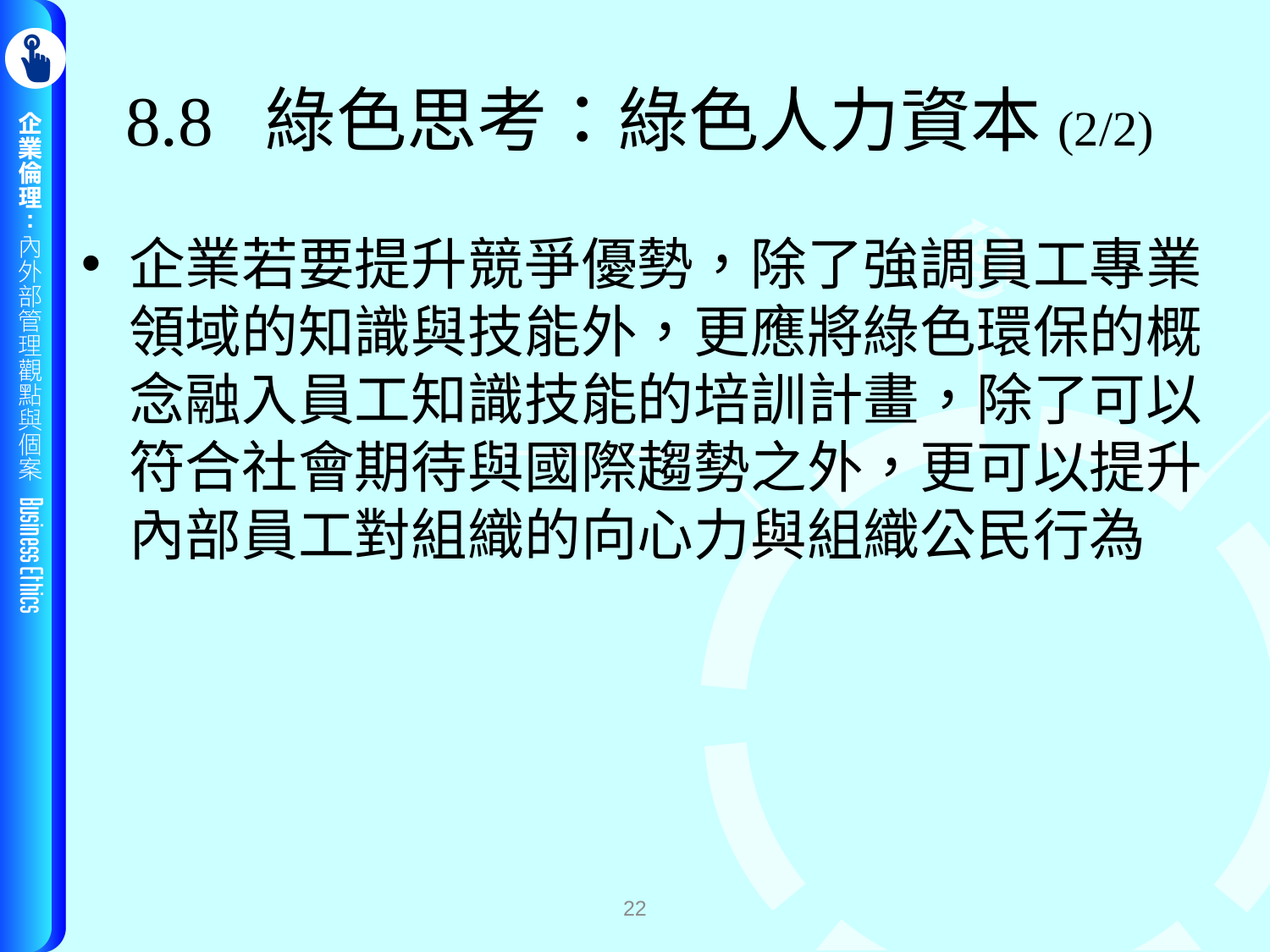

# 8.8  綠色思考：綠色人力資本(2/2)
企業若要提升競爭優勢，除了強調員工專業領域的知識與技能外，更應將綠色環保的概念融入員工知識技能的培訓計畫，除了可以符合社會期待與國際趨勢之外，更可以提升內部員工對組織的向心力與組織公民行為
22